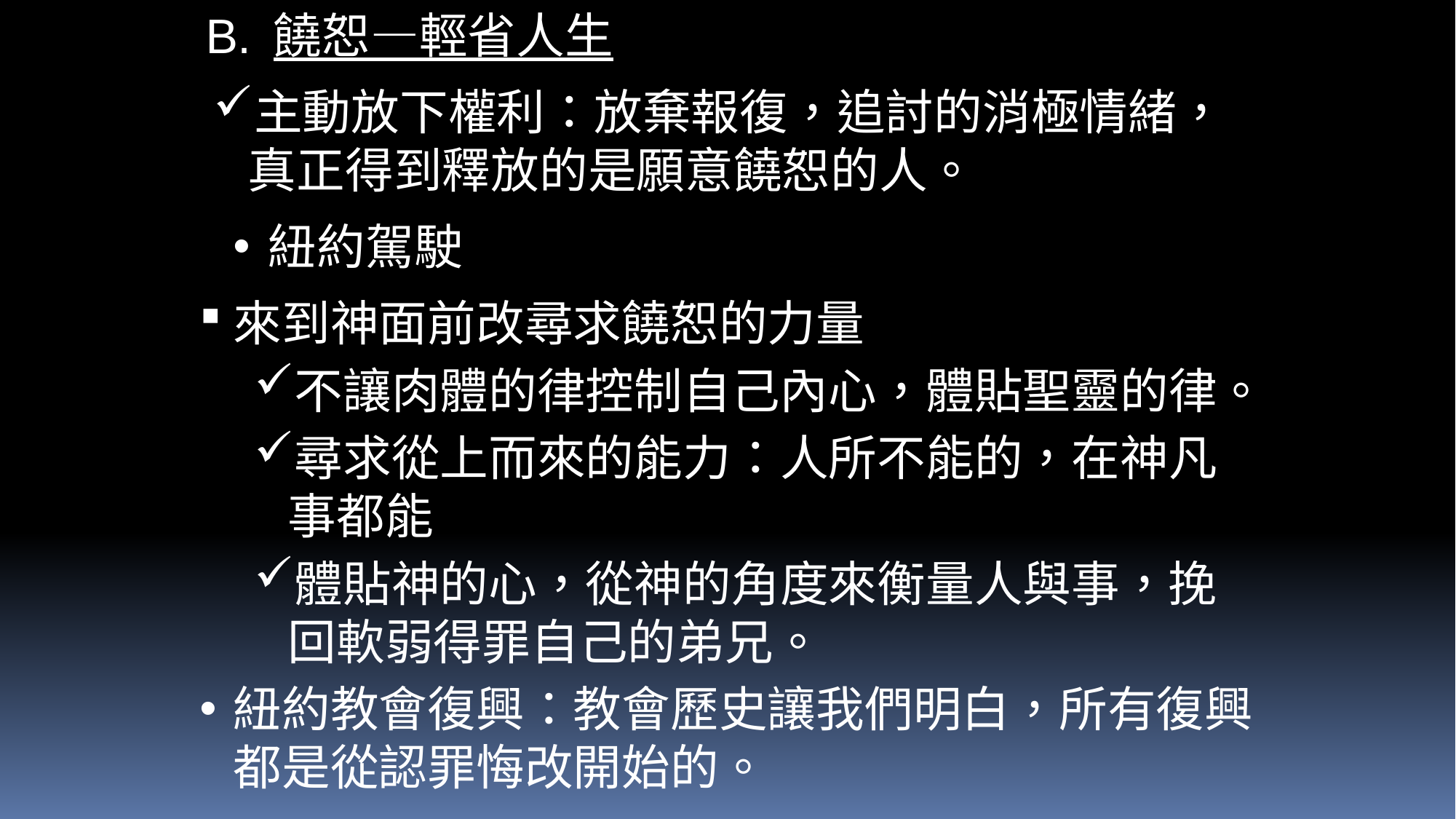

饒恕—輕省人生
主動放下權利：放棄報復，追討的消極情緒，真正得到釋放的是願意饒恕的人。
紐約駕駛
來到神面前改尋求饒恕的力量
不讓肉體的律控制自己內心，體貼聖靈的律。
尋求從上而來的能力：人所不能的，在神凡事都能
體貼神的心，從神的角度來衡量人與事，挽回軟弱得罪自己的弟兄。
紐約教會復興：教會歷史讓我們明白，所有復興都是從認罪悔改開始的。